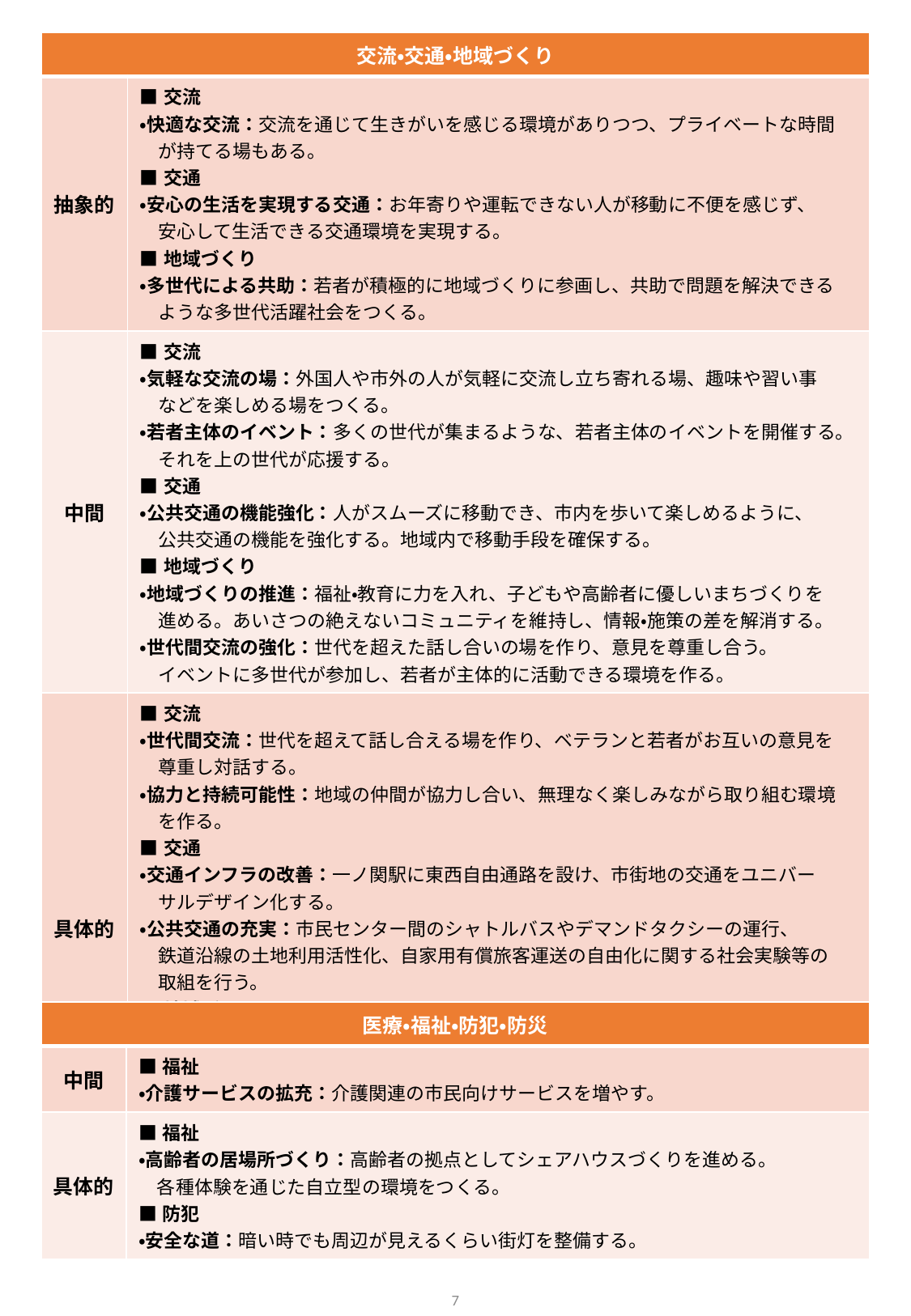

| 交流・交通・地域づくり |  |
| --- | --- |
| 抽象的 | ■交流 ・快適な交流：交流を通じて生きがいを感じる環境がありつつ、プライベートな時間 　が持てる場もある。 ■交通 ・安心の生活を実現する交通：お年寄りや運転できない人が移動に不便を感じず、 　安心して生活できる交通環境を実現する。 ■地域づくり ・多世代による共助：若者が積極的に地域づくりに参画し、共助で問題を解決できる 　ような多世代活躍社会をつくる。 |
| 中間 | ■交流 ・気軽な交流の場：外国人や市外の人が気軽に交流し立ち寄れる場、趣味や習い事 　などを楽しめる場をつくる。 ・若者主体のイベント：多くの世代が集まるような、若者主体のイベントを開催する。 　それを上の世代が応援する。 ■交通 ・公共交通の機能強化：人がスムーズに移動でき、市内を歩いて楽しめるように、 　公共交通の機能を強化する。地域内で移動手段を確保する。 ■地域づくり ・地域づくりの推進：福祉・教育に力を入れ、子どもや高齢者に優しいまちづくりを 　進める。あいさつの絶えないコミュニティを維持し、情報・施策の差を解消する。 ・世代間交流の強化：世代を超えた話し合いの場を作り、意見を尊重し合う。 　イベントに多世代が参加し、若者が主体的に活動できる環境を作る。 |
| 具体的 | ■交流 ・世代間交流：世代を超えて話し合える場を作り、ベテランと若者がお互いの意見を 　尊重し対話する。 ・協力と持続可能性：地域の仲間が協力し合い、無理なく楽しみながら取り組む環境 　を作る。 ■交通 ・交通インフラの改善：一ノ関駅に東西自由通路を設け、市街地の交通をユニバー 　サルデザイン化する。 ・公共交通の充実：市民センター間のシャトルバスやデマンドタクシーの運行、 　鉄道沿線の土地利用活性化、自家用有償旅客運送の自由化に関する社会実験等の 　取組を行う。 ■地域づくり ・地域の魅力を知る機会：地域の魅力を知る機会をつくる。 ・世代間交流の促進：高校生のボランティア活動や若者向けの体育館利用を通じて、 　地域とつながる機会を増やす。 ・地域の協働と連携：地域行事を活用して若者同士の交流を促す。 　学校との連携を深め、地域全体の協力体制を強化する。 |
| 医療・福祉・防犯・防災 |  |
| --- | --- |
| 中間 | ■福祉 ・介護サービスの拡充：介護関連の市民向けサービスを増やす。 |
| 具体的 | ■福祉 ・高齢者の居場所づくり：高齢者の拠点としてシェアハウスづくりを進める。 　各種体験を通じた自立型の環境をつくる。 ■防犯 ・安全な道：暗い時でも周辺が見えるくらい街灯を整備する。 |
7